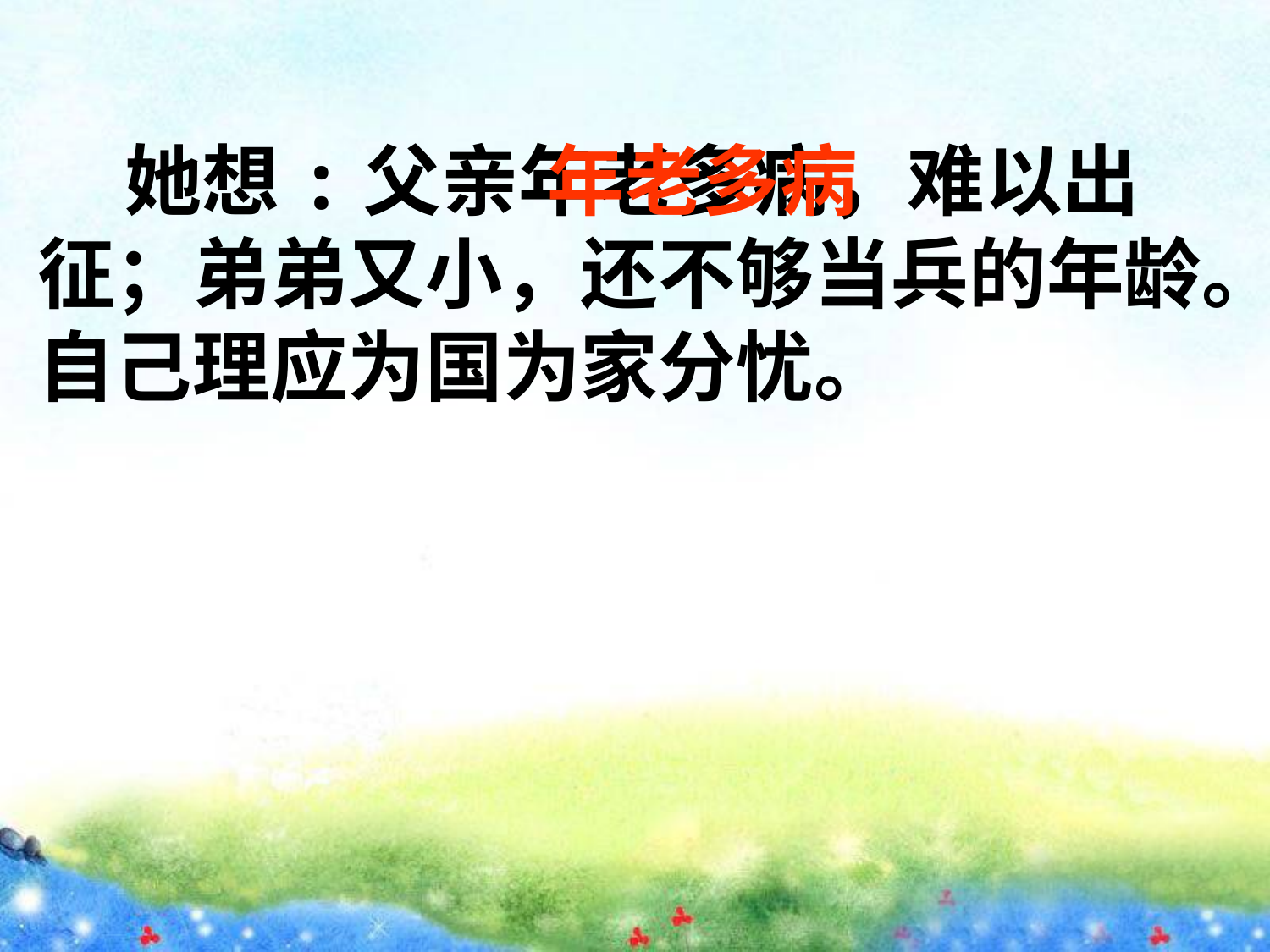

她想:父亲年老多病，难以出征；弟弟又小，还不够当兵的年龄。自己理应为国为家分忧。
年老多病